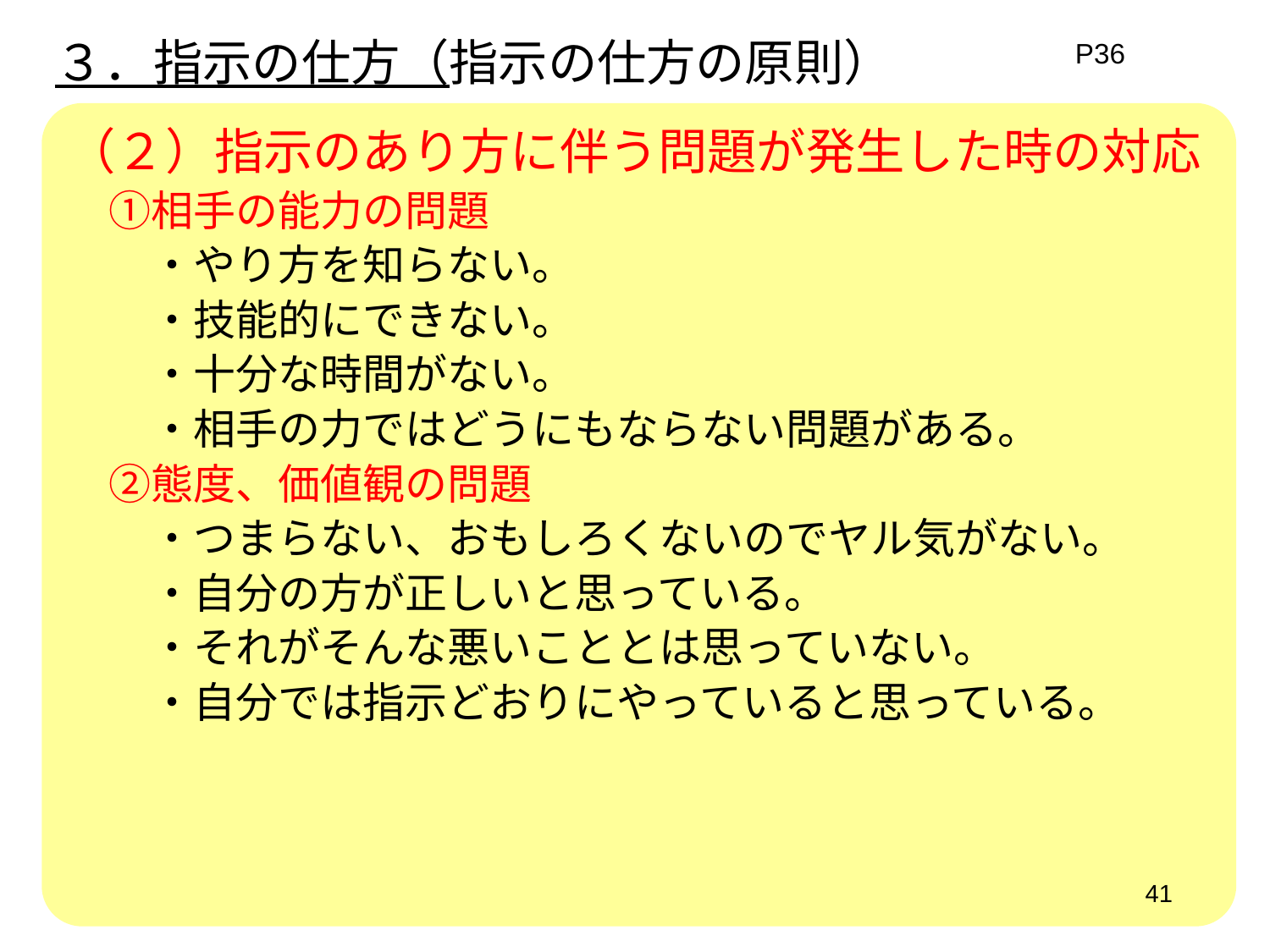

P36
３．指示の仕方（指示の仕方の原則）
（２）指示のあり方に伴う問題が発生した時の対応
　①相手の能力の問題
　　・やり方を知らない。
　　・技能的にできない。
　　・十分な時間がない。
　　・相手の力ではどうにもならない問題がある。
　②態度、価値観の問題
　　・つまらない、おもしろくないのでヤル気がない。
　　・自分の方が正しいと思っている。
　　・それがそんな悪いこととは思っていない。
　　・自分では指示どおりにやっていると思っている。
41